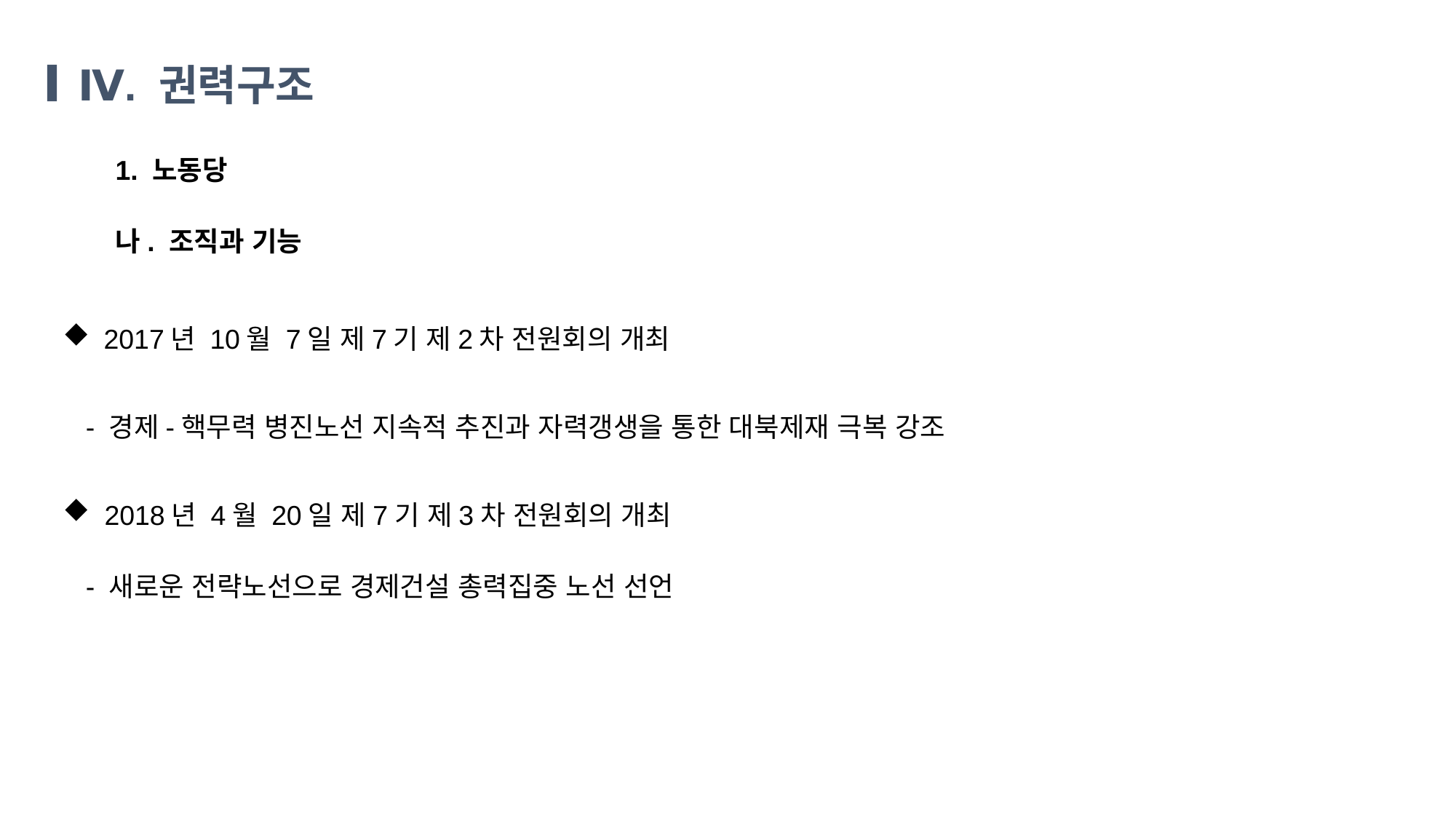

Ⅳ. 권력구조

1. 노동당
나. 조직과 기능
2017년 10월 7일 제7기 제2차 전원회의 개최
   - 경제-핵무력 병진노선 지속적 추진과 자력갱생을 통한 대북제재 극복 강조
 2018년 4월 20일 제7기 제3차 전원회의 개최
   - 새로운 전략노선으로 경제건설 총력집중 노선 선언